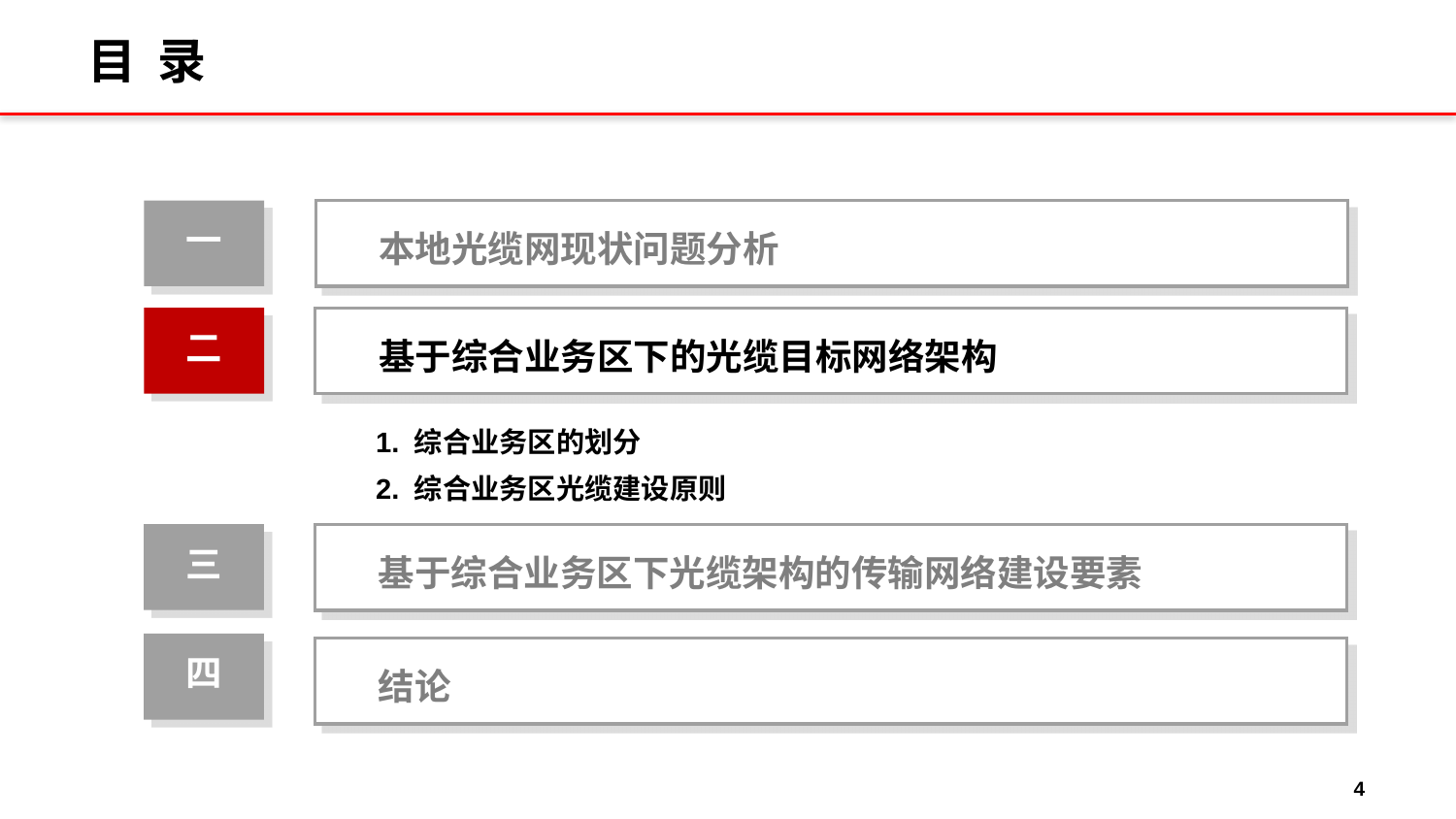

# 目  录
一
本地光缆网现状问题分析
二
基于综合业务区下的光缆目标网络架构
1. 综合业务区的划分
2. 综合业务区光缆建设原则
三
基于综合业务区下光缆架构的传输网络建设要素
四
结论